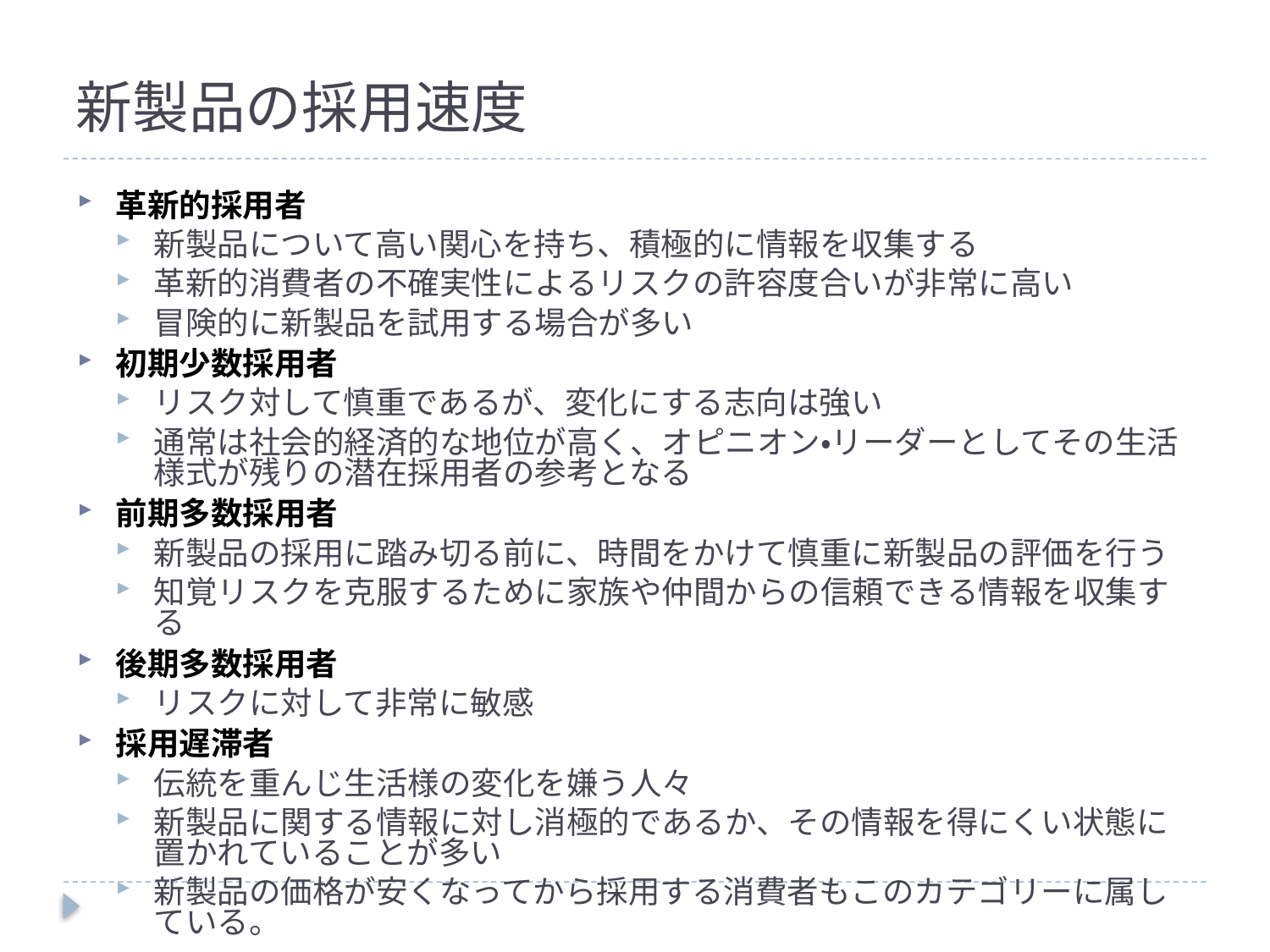

# 新製品の採用速度
革新的採用者
新製品について高い関心を持ち、積極的に情報を収集する
革新的消費者の不確実性によるリスクの許容度合いが非常に高い
冒険的に新製品を試用する場合が多い
初期少数採用者
リスク対して慎重であるが、変化にする志向は強い
通常は社会的経済的な地位が高く、オピニオン・リーダーとしてその生活様式が残りの潜在採用者の参考となる
前期多数採用者
新製品の採用に踏み切る前に、時間をかけて慎重に新製品の評価を行う
知覚リスクを克服するために家族や仲間からの信頼できる情報を収集する
後期多数採用者
リスクに対して非常に敏感
採用遅滞者
伝統を重んじ生活様の変化を嫌う人々
新製品に関する情報に対し消極的であるか、その情報を得にくい状態に置かれていることが多い
新製品の価格が安くなってから採用する消費者もこのカテゴリーに属している。